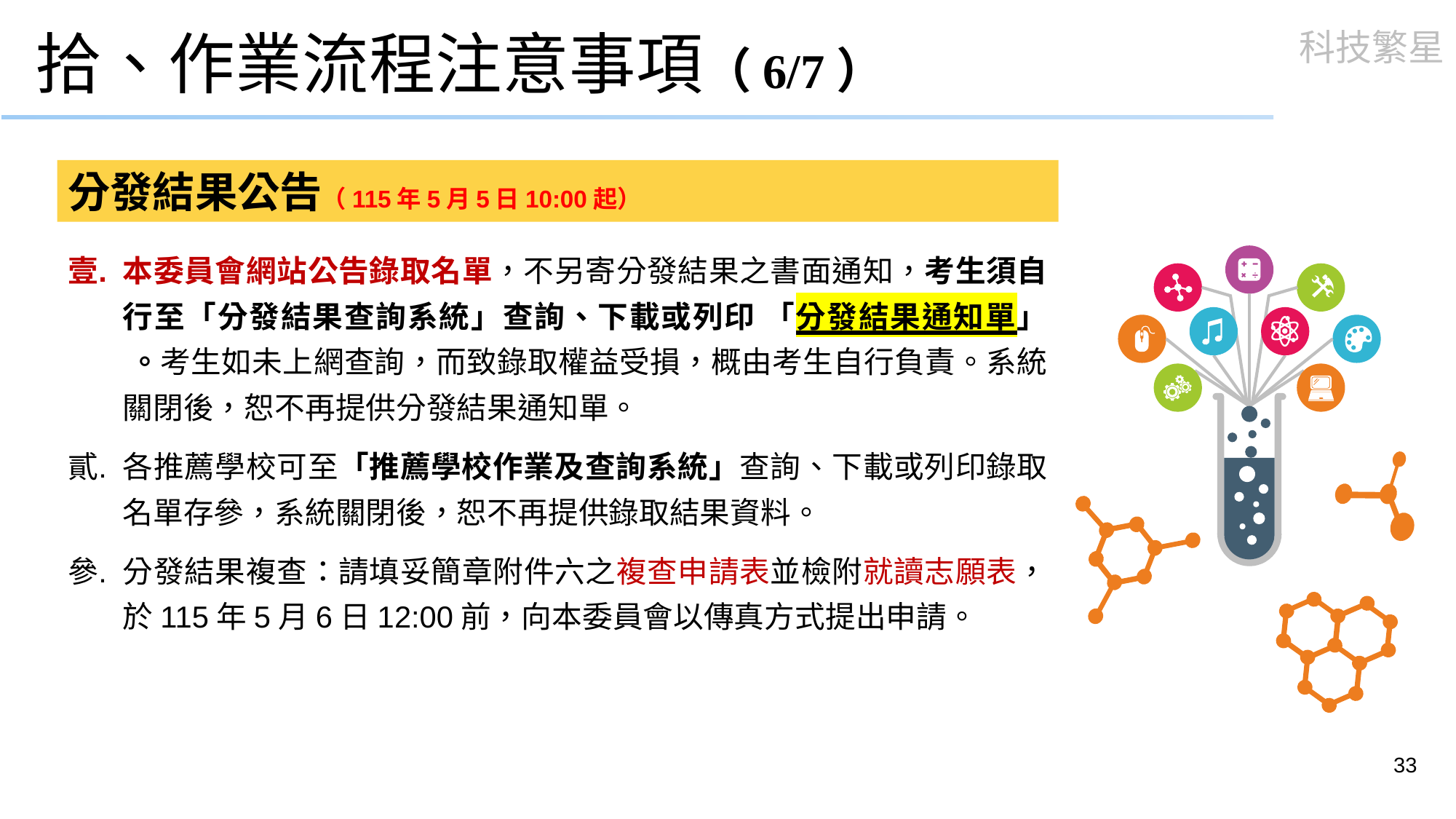

# 拾、作業流程注意事項（6/7）
分發結果公告（115年5月5日10:00起）
本委員會網站公告錄取名單，不另寄分發結果之書面通知，考生須自行至「分發結果查詢系統」查詢、下載或列印 「分發結果通知單」 。考生如未上網查詢，而致錄取權益受損，概由考生自行負責。系統關閉後，恕不再提供分發結果通知單。
各推薦學校可至「推薦學校作業及查詢系統」查詢、下載或列印錄取名單存參，系統關閉後，恕不再提供錄取結果資料。
分發結果複查：請填妥簡章附件六之複查申請表並檢附就讀志願表，於115年5月6日12:00前，向本委員會以傳真方式提出申請。

33